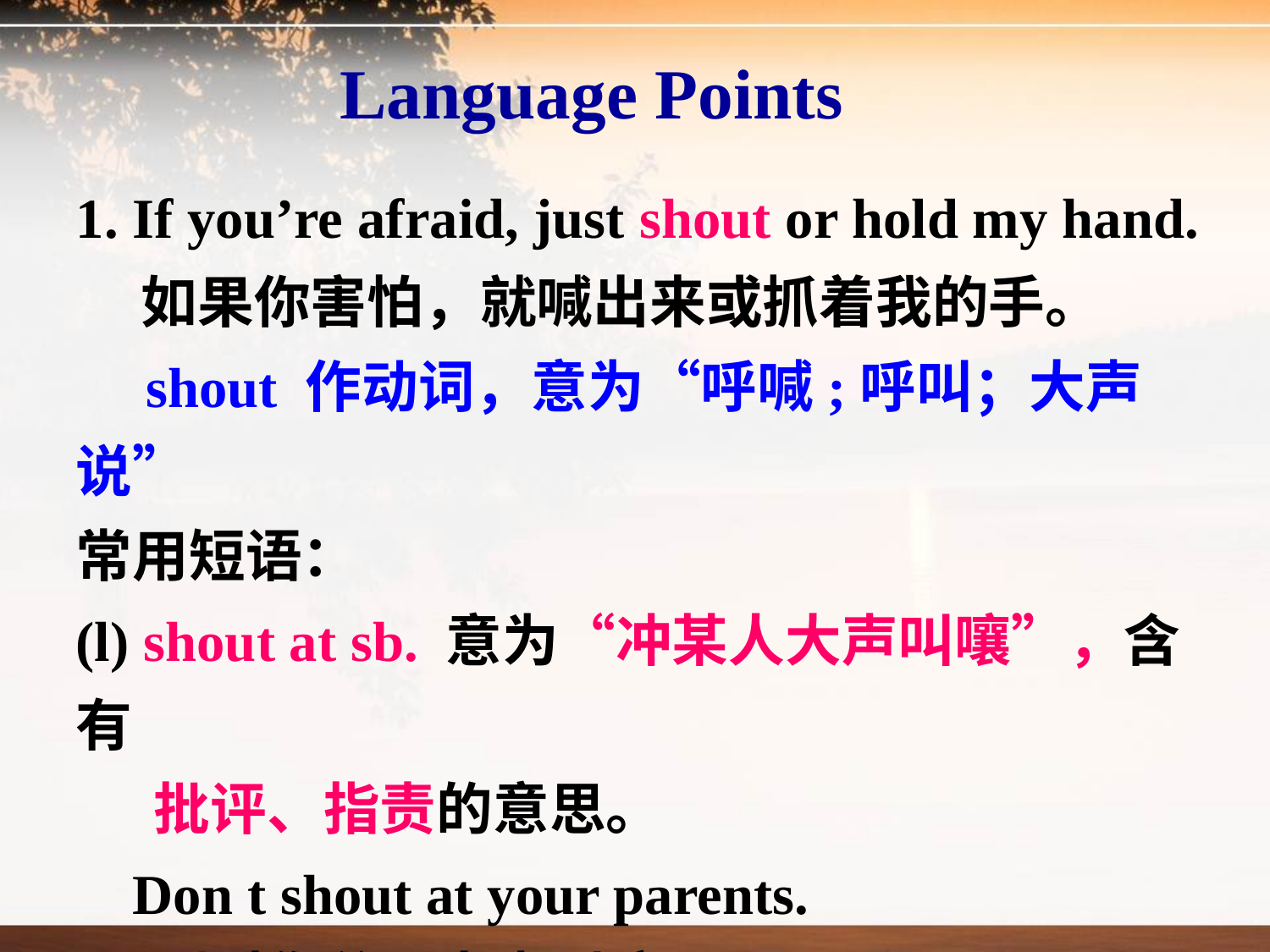

Language Points
1. If you’re afraid, just shout or hold my hand.
    如果你害怕，就喊出来或抓着我的手。
　shout 作动词，意为“呼喊;呼叫；大声说”
常用短语：
(l) shout at sb. 意为“冲某人大声叫嚷”，含有
     批评、指责的意思。
    Don t shout at your parents.
     别对你父母大声叫嚷。